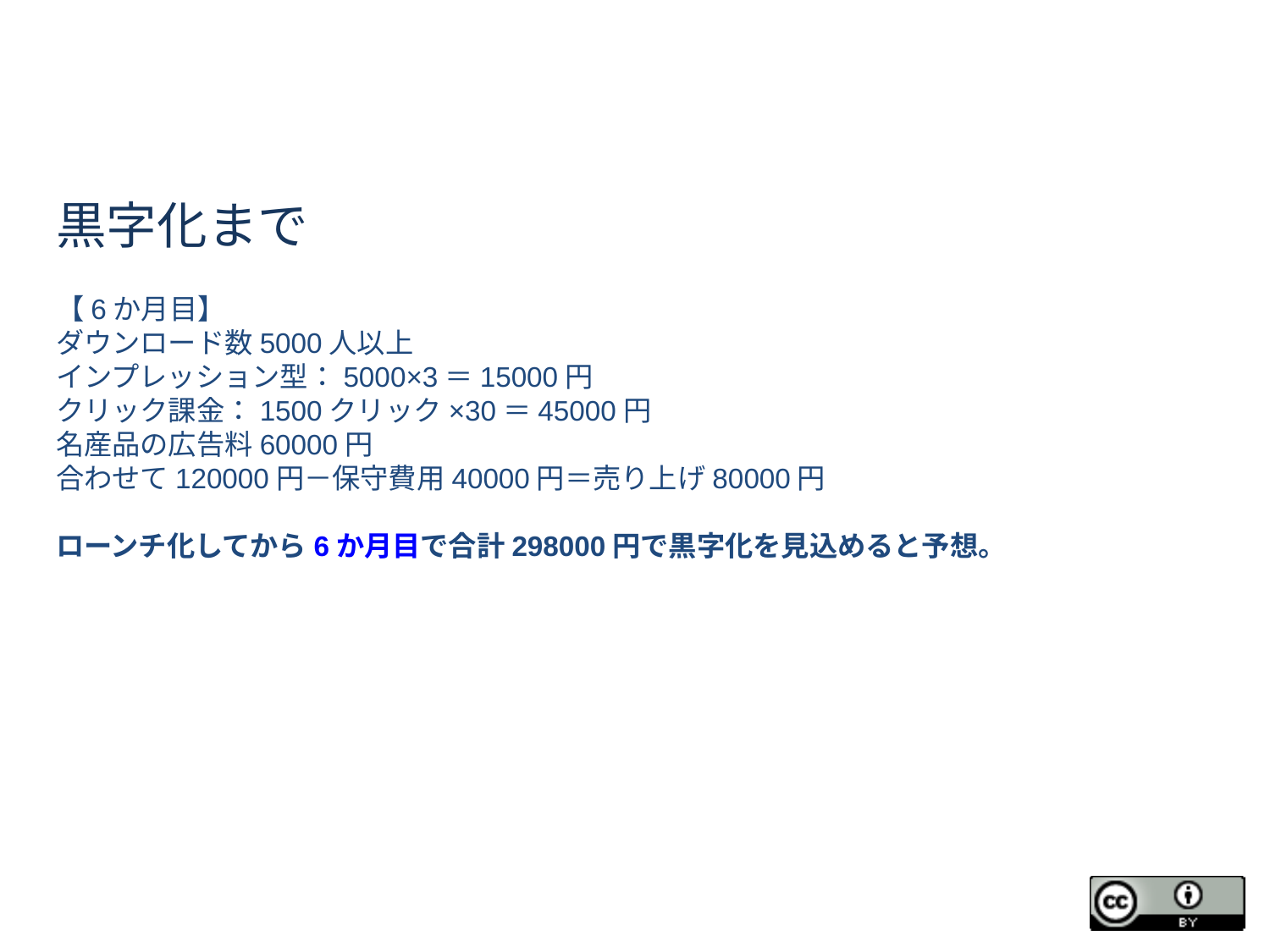

# 黒字化まで
【6か月目】
ダウンロード数5000人以上
インプレッション型：5000×3＝15000円
クリック課金：1500クリック×30＝45000円
名産品の広告料60000円
合わせて120000円－保守費用40000円＝売り上げ80000円

ローンチ化してから6か月目で合計298000円で黒字化を見込めると予想。